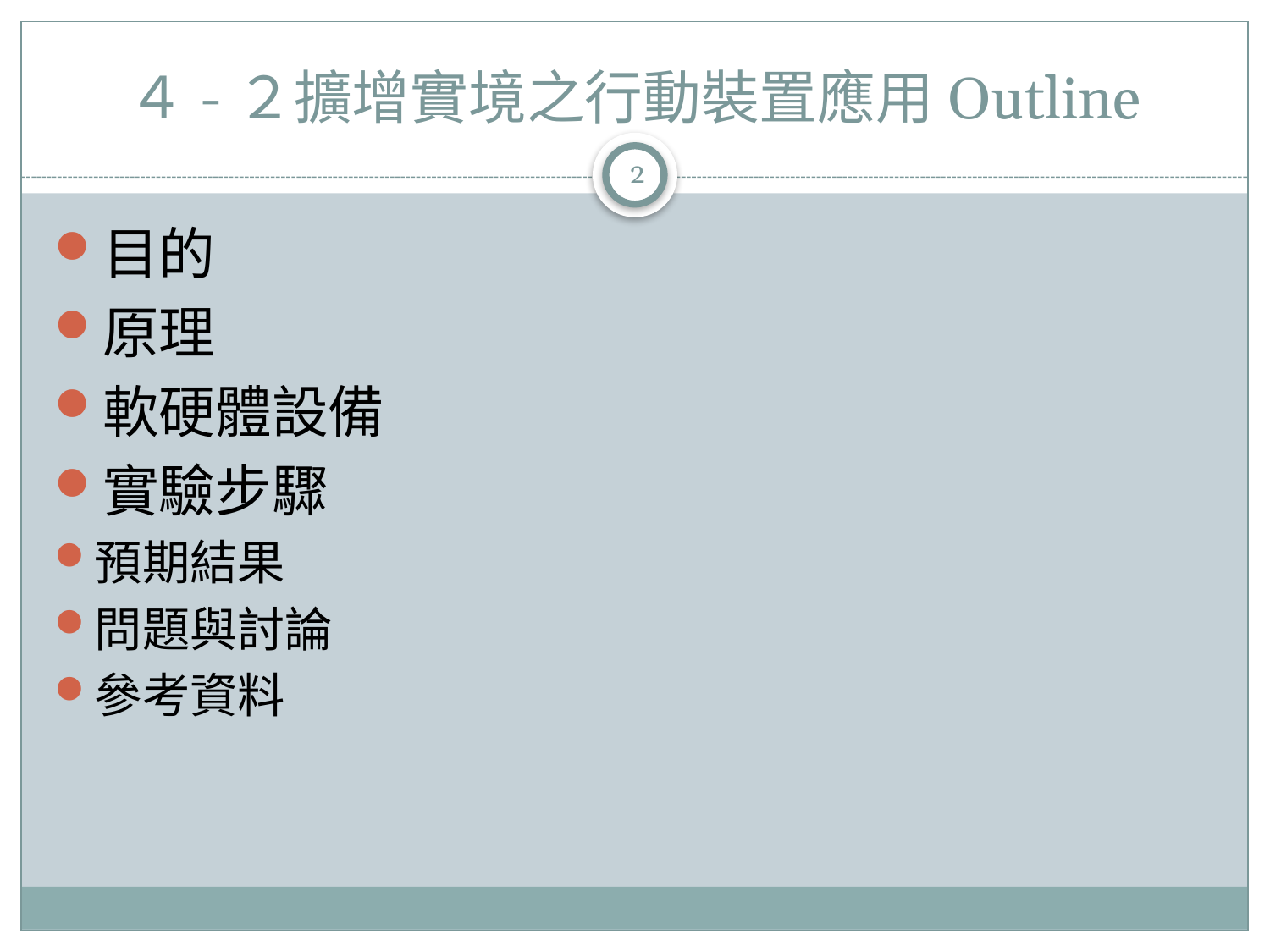

# ４-２擴增實境之行動裝置應用Outline
2
目的
原理
軟硬體設備
實驗步驟
預期結果
問題與討論
參考資料